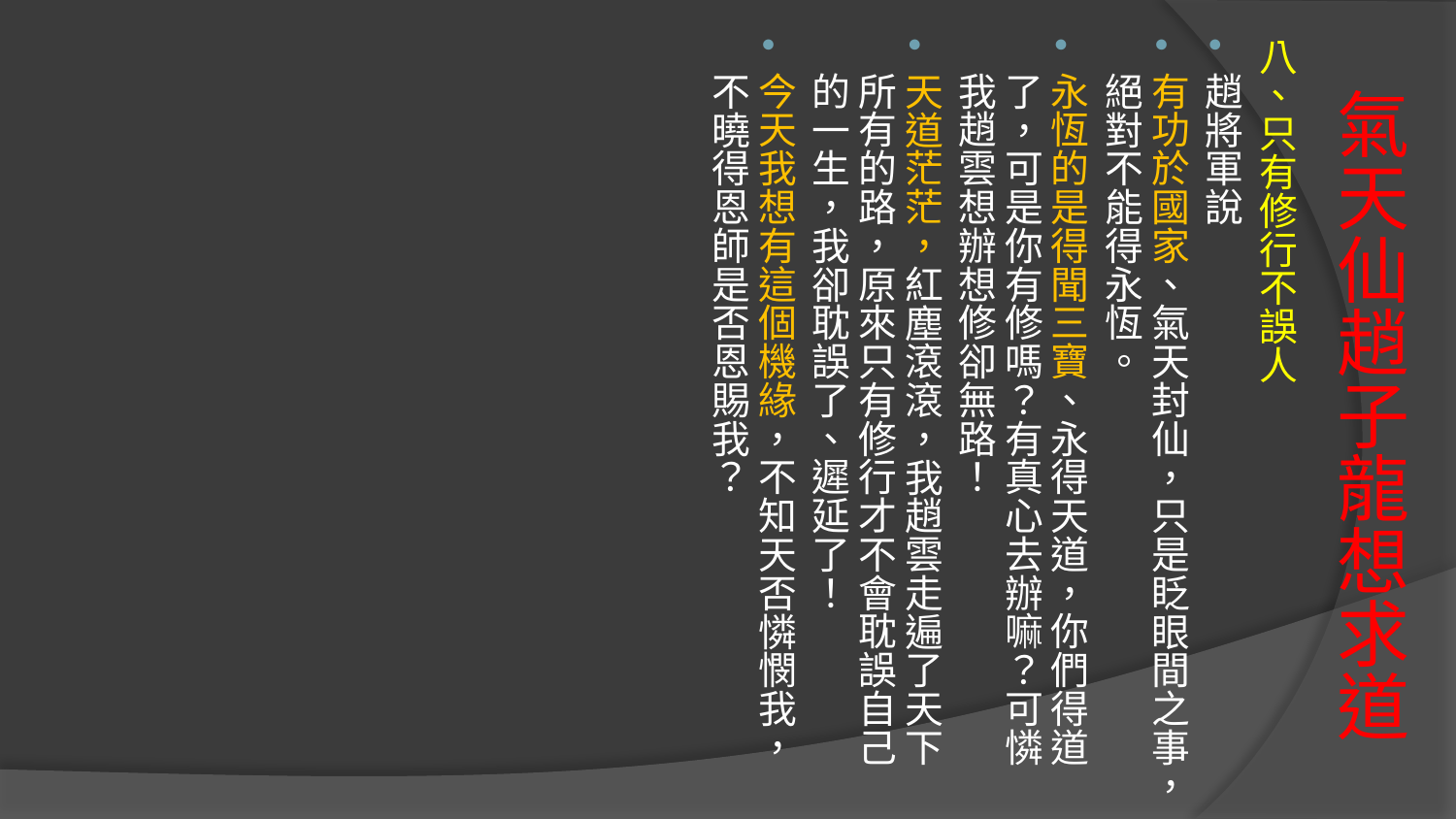

八、只有修行不誤人
趙將軍說
有功於國家、氣天封仙，只是眨眼間之事，絕對不能得永恆。
永恆的是得聞三寶、永得天道，你們得道了，可是你有修嗎？有真心去辦嘛？可憐我趙雲想辦想修卻無路！
天道茫茫，紅塵滾滾，我趙雲走遍了天下所有的路，原來只有修行才不會耽誤自己的一生，我卻耽誤了、遲延了！
今天我想有這個機緣，不知天否憐憫我，不曉得恩師是否恩賜我？

# 氣天仙趙子龍想求道